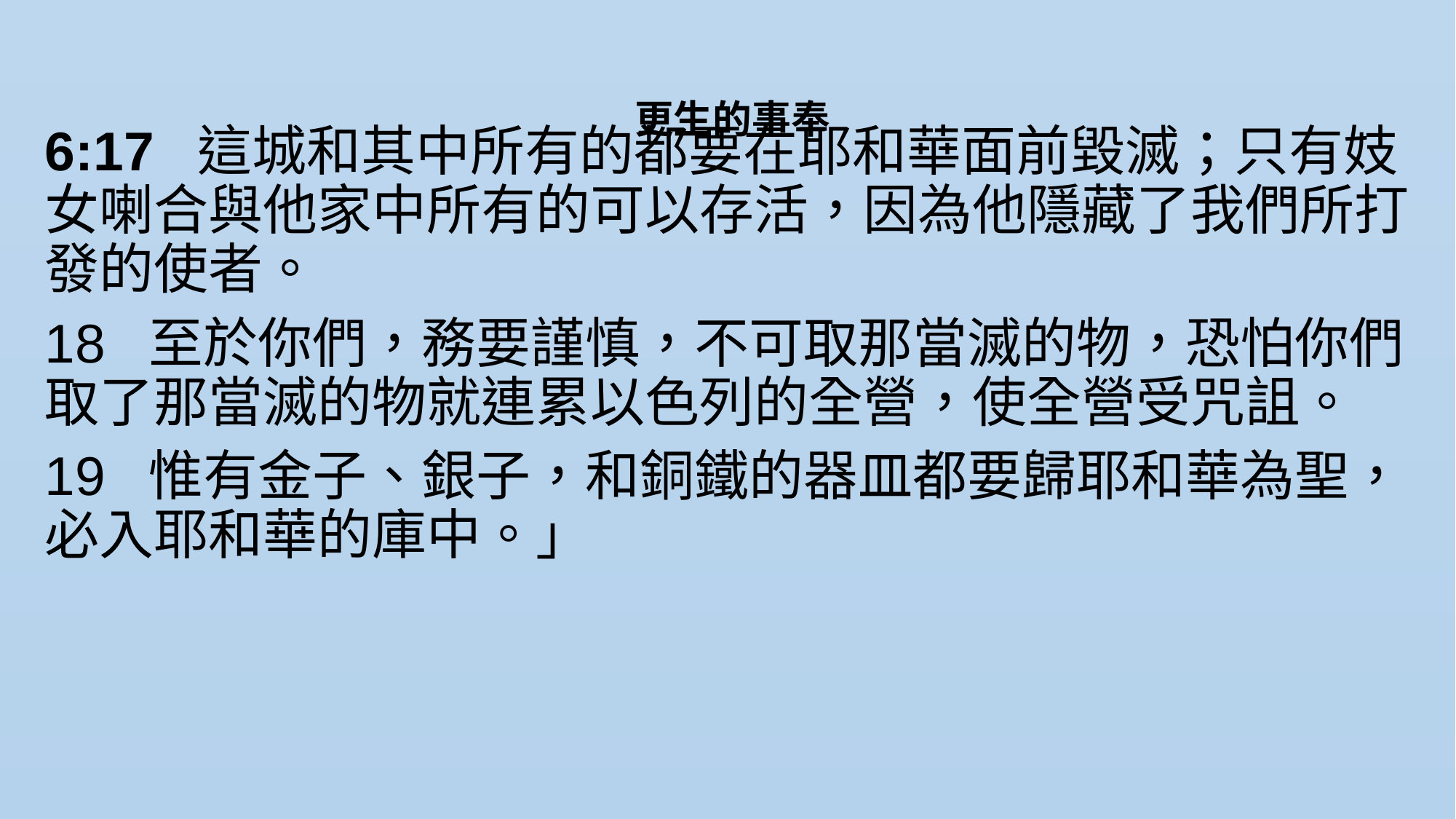

# 更生的事奉
6:17  這城和其中所有的都要在耶和華面前毀滅；只有妓女喇合與他家中所有的可以存活，因為他隱藏了我們所打發的使者。
18  至於你們，務要謹慎，不可取那當滅的物，恐怕你們取了那當滅的物就連累以色列的全營，使全營受咒詛。
19  惟有金子、銀子，和銅鐵的器皿都要歸耶和華為聖，必入耶和華的庫中。」